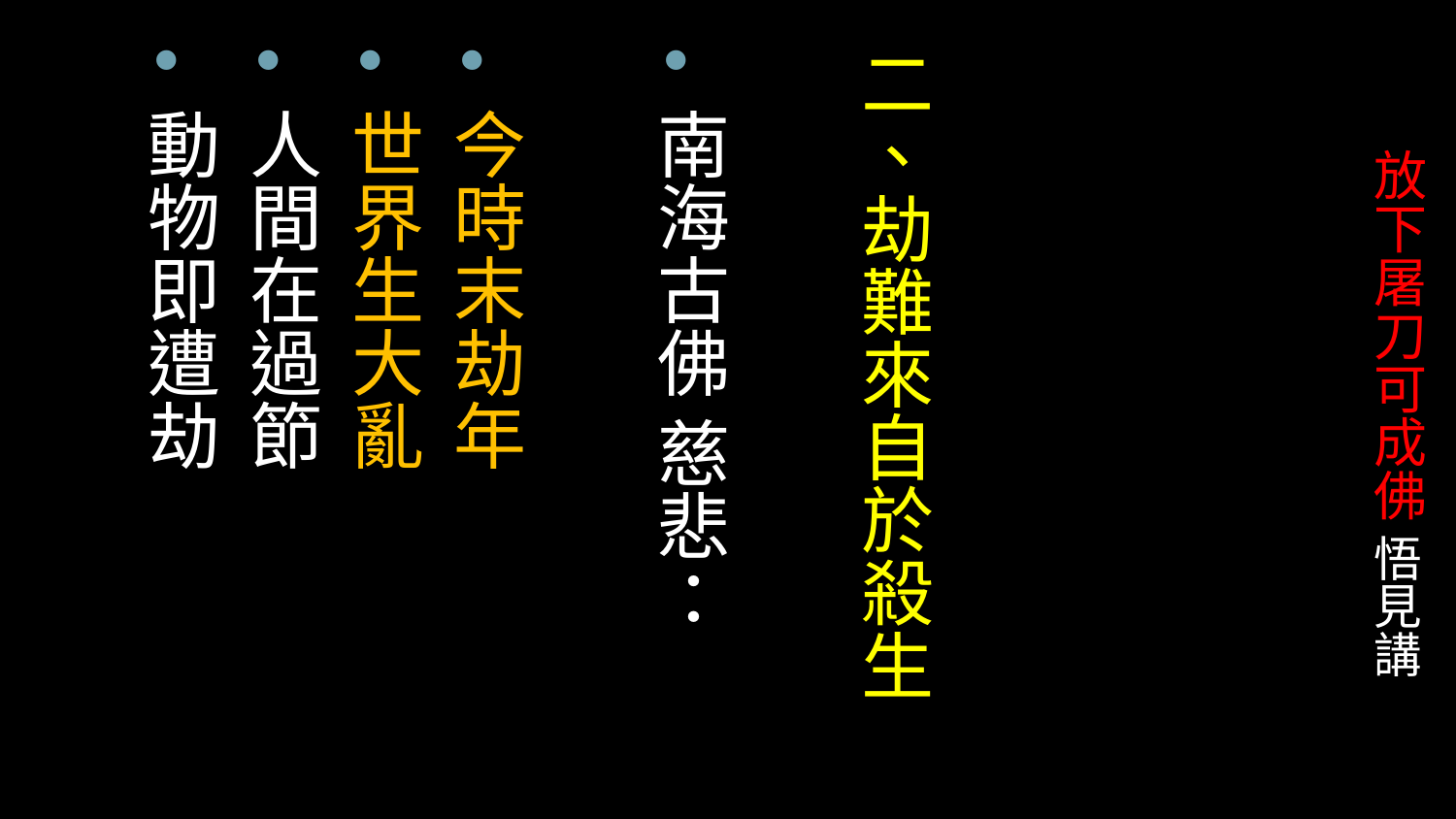

二、劫難來自於殺生

南海古佛 慈悲：

今時末劫年
世界生大亂
人間在過節
動物即遭劫

# 放下屠刀可成佛 悟見講